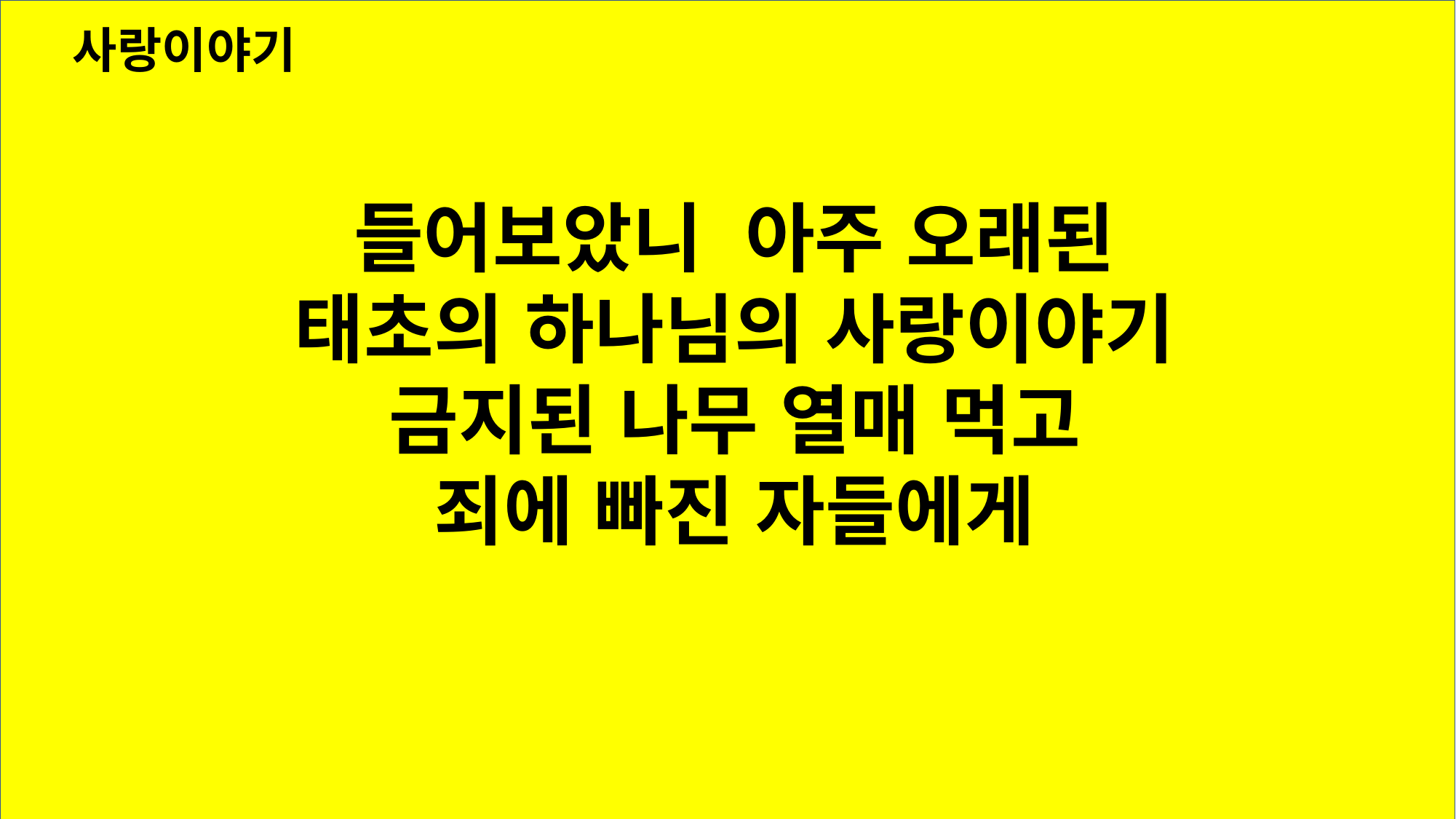

사랑이야기

들어보았니  아주 오래된
태초의 하나님의 사랑이야기
금지된 나무 열매 먹고
죄에 빠진 자들에게